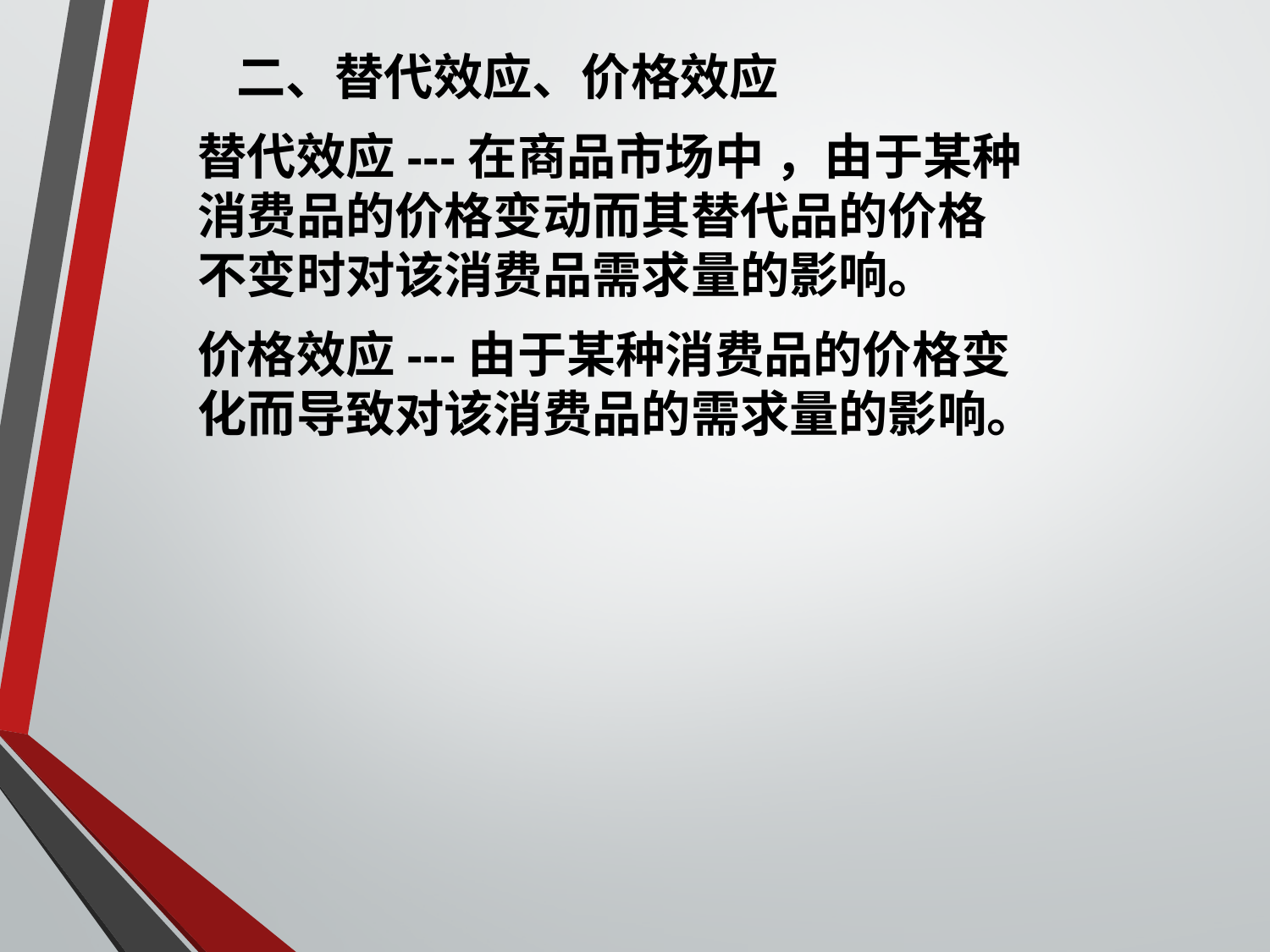

二、替代效应、价格效应
替代效应---在商品市场中 ，由于某种消费品的价格变动而其替代品的价格不变时对该消费品需求量的影响。
价格效应---由于某种消费品的价格变化而导致对该消费品的需求量的影响。